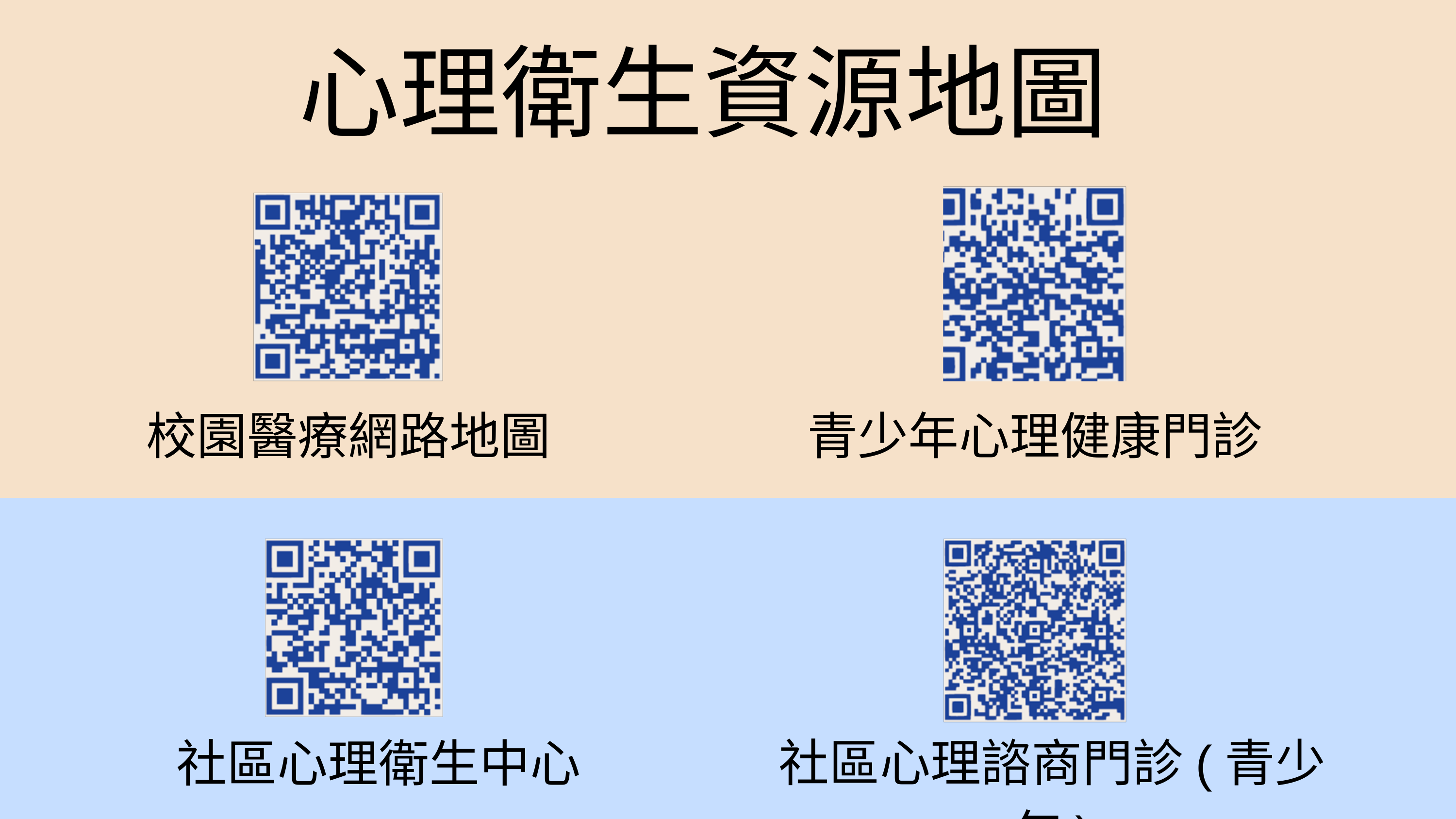

心理衛生資源地圖

校園醫療網路地圖
青少年心理健康門診

社區心理衛生中心
社區心理諮商門診(青少年)